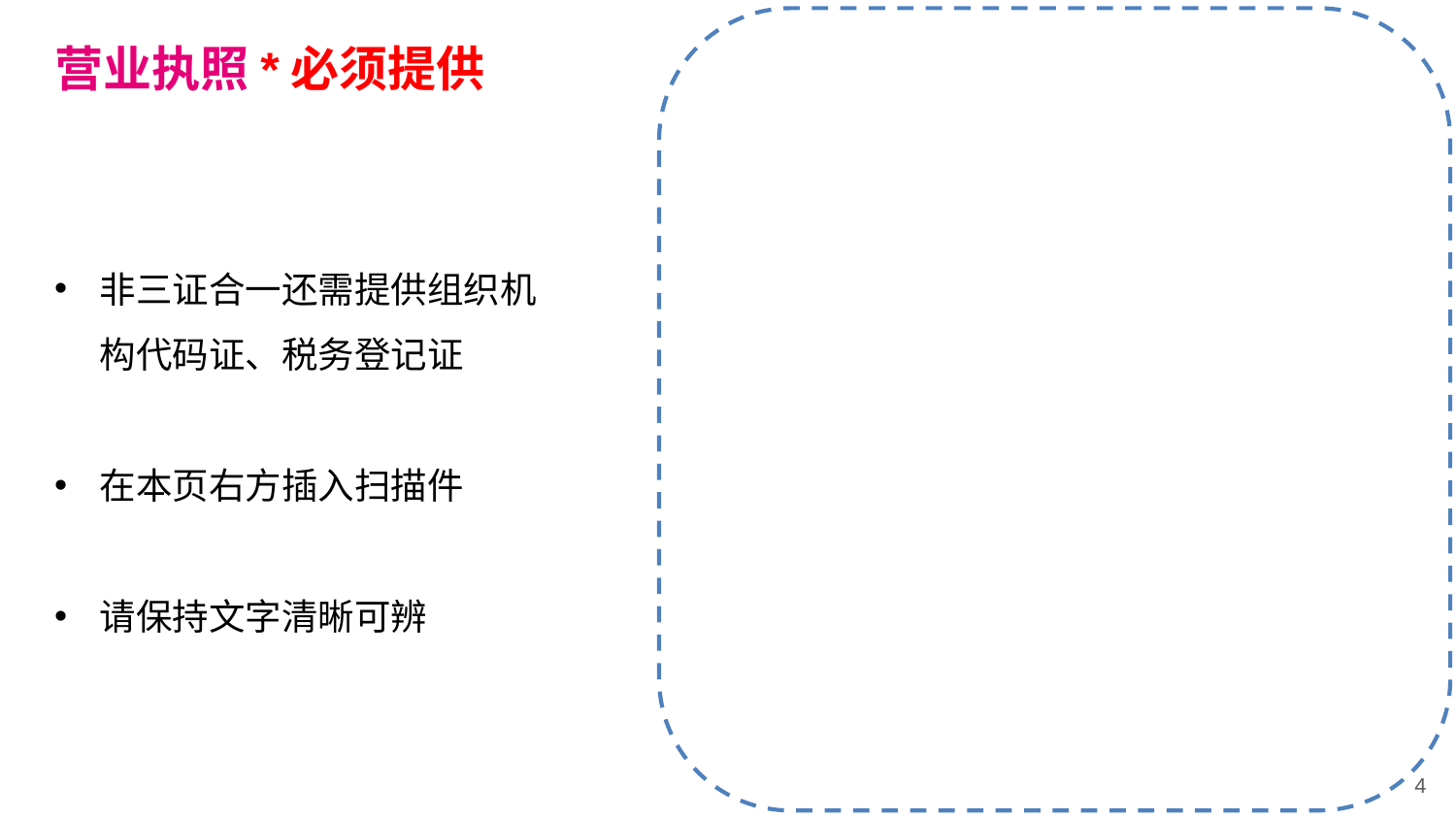

营业执照*必须提供
非三证合一还需提供组织机构代码证、税务登记证

在本页右方插入扫描件

请保持文字清晰可辨
4